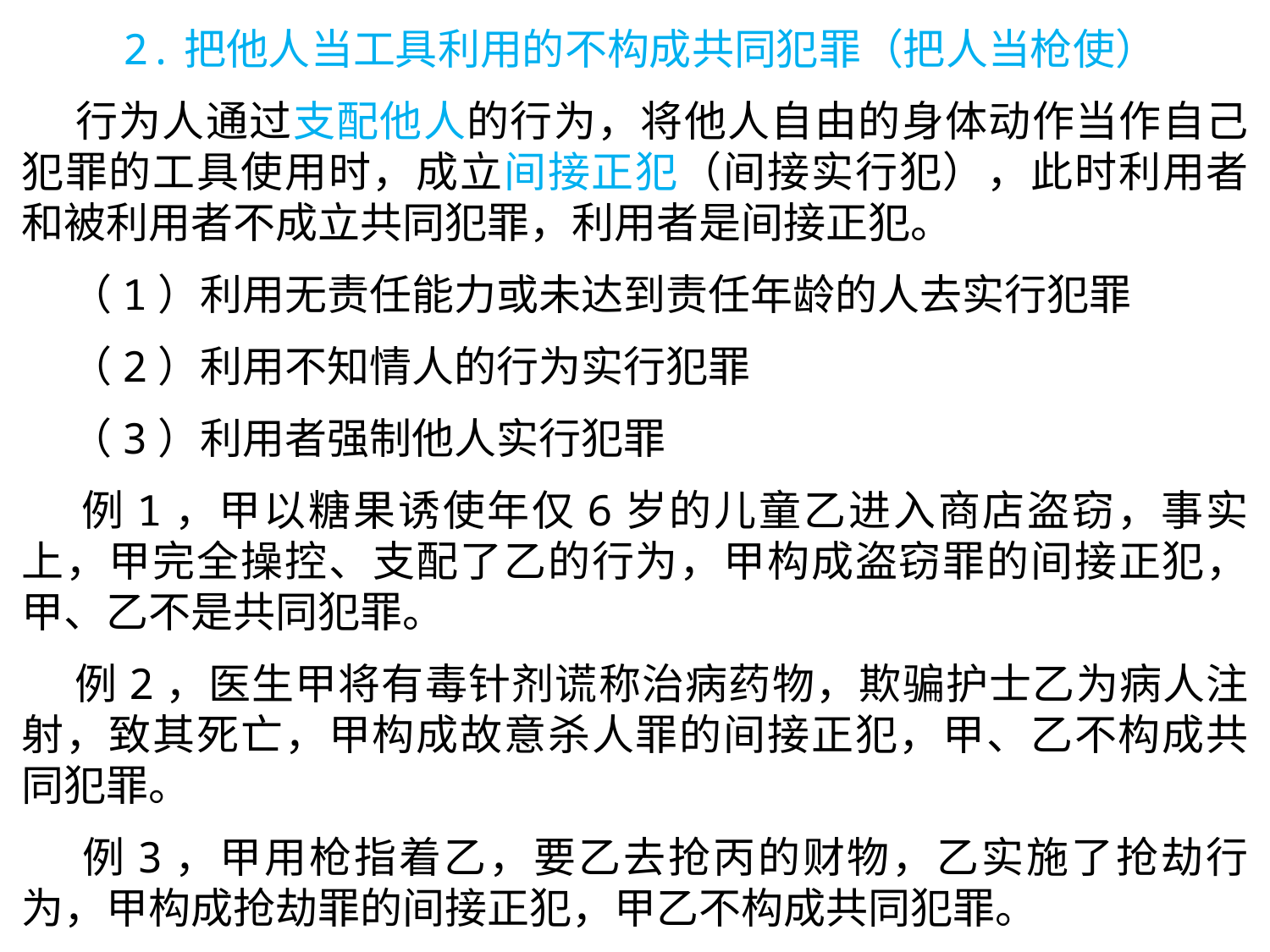

2.把他人当工具利用的不构成共同犯罪（把人当枪使）

    行为人通过支配他人的行为，将他人自由的身体动作当作自己犯罪的工具使用时，成立间接正犯（间接实行犯），此时利用者和被利用者不成立共同犯罪，利用者是间接正犯。

    （1）利用无责任能力或未达到责任年龄的人去实行犯罪

    （2）利用不知情人的行为实行犯罪

    （3）利用者强制他人实行犯罪

    例1，甲以糖果诱使年仅6岁的儿童乙进入商店盗窃，事实上，甲完全操控、支配了乙的行为，甲构成盗窃罪的间接正犯，甲、乙不是共同犯罪。

    例2，医生甲将有毒针剂谎称治病药物，欺骗护士乙为病人注射，致其死亡，甲构成故意杀人罪的间接正犯，甲、乙不构成共同犯罪。

    例3，甲用枪指着乙，要乙去抢丙的财物，乙实施了抢劫行为，甲构成抢劫罪的间接正犯，甲乙不构成共同犯罪。